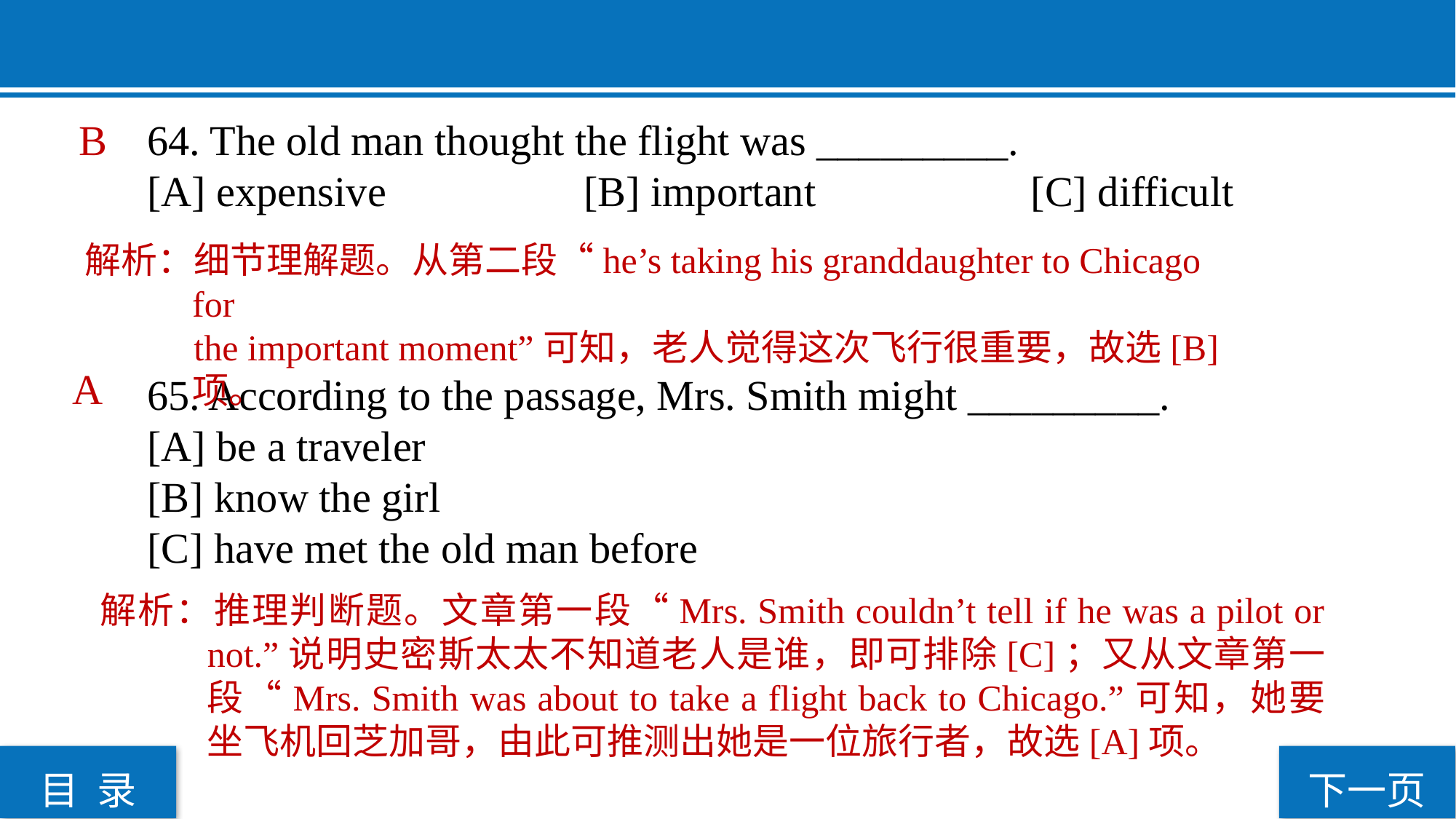

B
64. The old man thought the flight was _________.
[A] expensive		[B] important		 [C] difficult

65. According to the passage, Mrs. Smith might _________.
[A] be a traveler
[B] know the girl
[C] have met the old man before
解析：细节理解题。从第二段“he’s taking his granddaughter to Chicago for
            the important moment”可知，老人觉得这次飞行很重要，故选[B]项。
A
解析：推理判断题。文章第一段“Mrs. Smith couldn’t tell if he was a pilot or not.”说明史密斯太太不知道老人是谁，即可排除[C]；又从文章第一段“Mrs. Smith was about to take a flight back to Chicago.”可知，她要坐飞机回芝加哥，由此可推测出她是一位旅行者，故选[A]项。